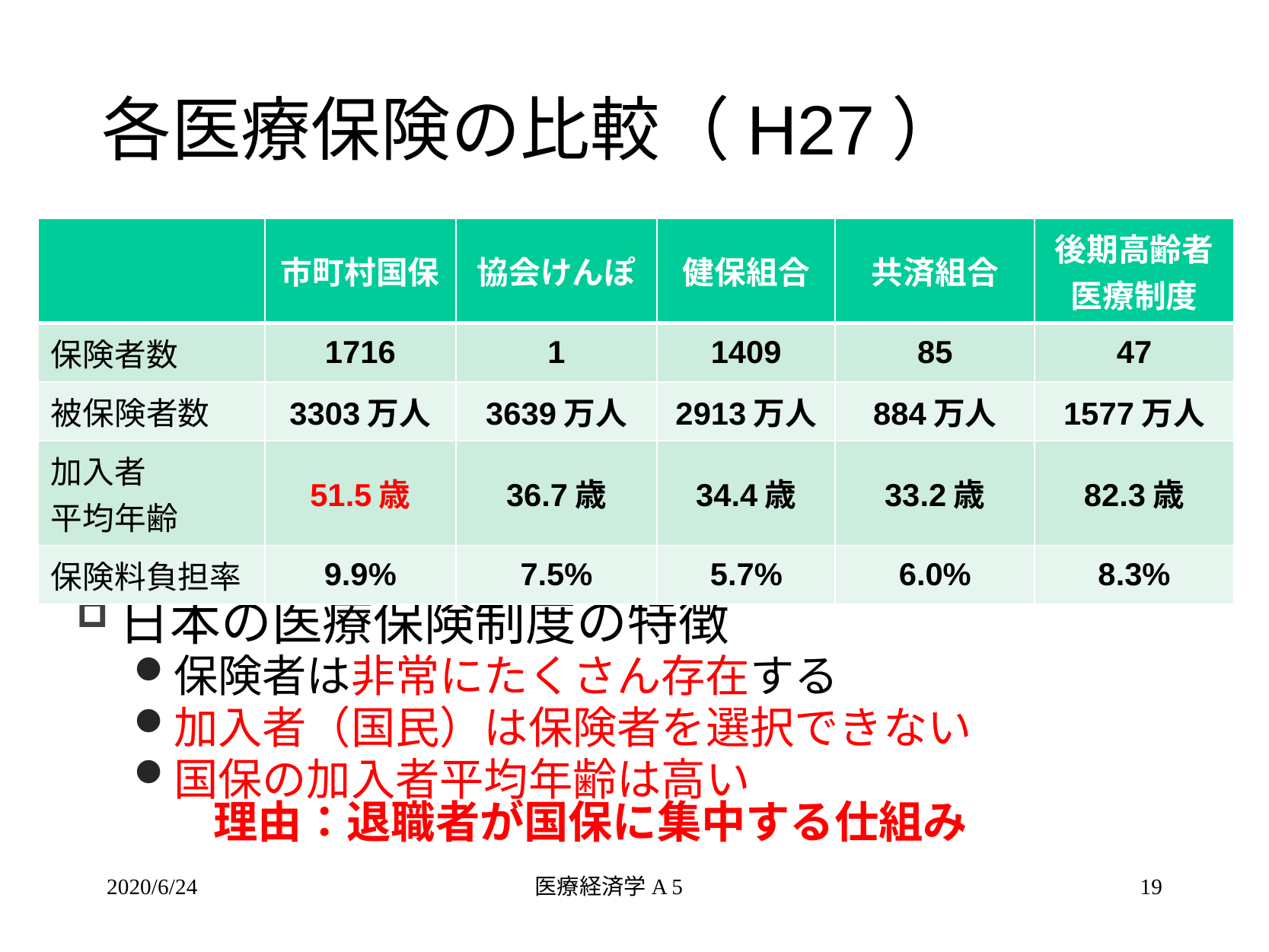

# 各医療保険の比較（H27）
|  | 市町村国保 | 協会けんぽ | 健保組合 | 共済組合 | 後期高齢者医療制度 |
| --- | --- | --- | --- | --- | --- |
| 保険者数 | 1716 | 1 | 1409 | 85 | 47 |
| 被保険者数 | 3303万人 | 3639万人 | 2913万人 | 884万人 | 1577万人 |
| 加入者 平均年齢 | 51.5歳 | 36.7歳 | 34.4歳 | 33.2歳 | 82.3歳 |
| 保険料負担率 | 9.9% | 7.5% | 5.7% | 6.0% | 8.3% |
日本の医療保険制度の特徴
保険者は非常にたくさん存在する
加入者（国民）は保険者を選択できない
国保の加入者平均年齢は高い
　理由：退職者が国保に集中する仕組み
2020/6/24
医療経済学A 5
19